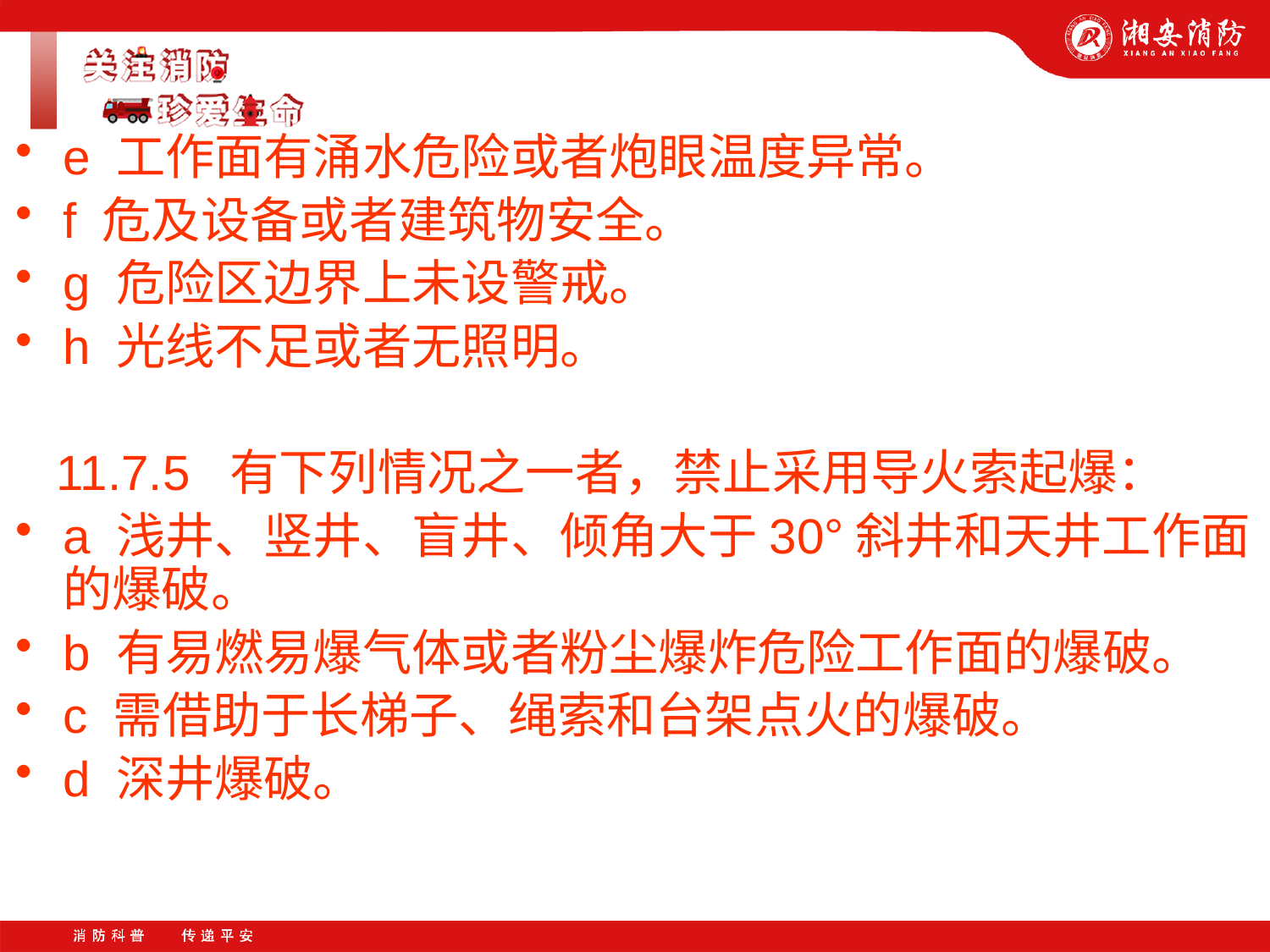

e 工作面有涌水危险或者炮眼温度异常。
f 危及设备或者建筑物安全。
g 危险区边界上未设警戒。
h 光线不足或者无照明。

   11.7.5  有下列情况之一者，禁止采用导火索起爆：
a 浅井、竖井、盲井、倾角大于30°斜井和天井工作面的爆破。
b 有易燃易爆气体或者粉尘爆炸危险工作面的爆破。
c 需借助于长梯子、绳索和台架点火的爆破。
d 深井爆破。